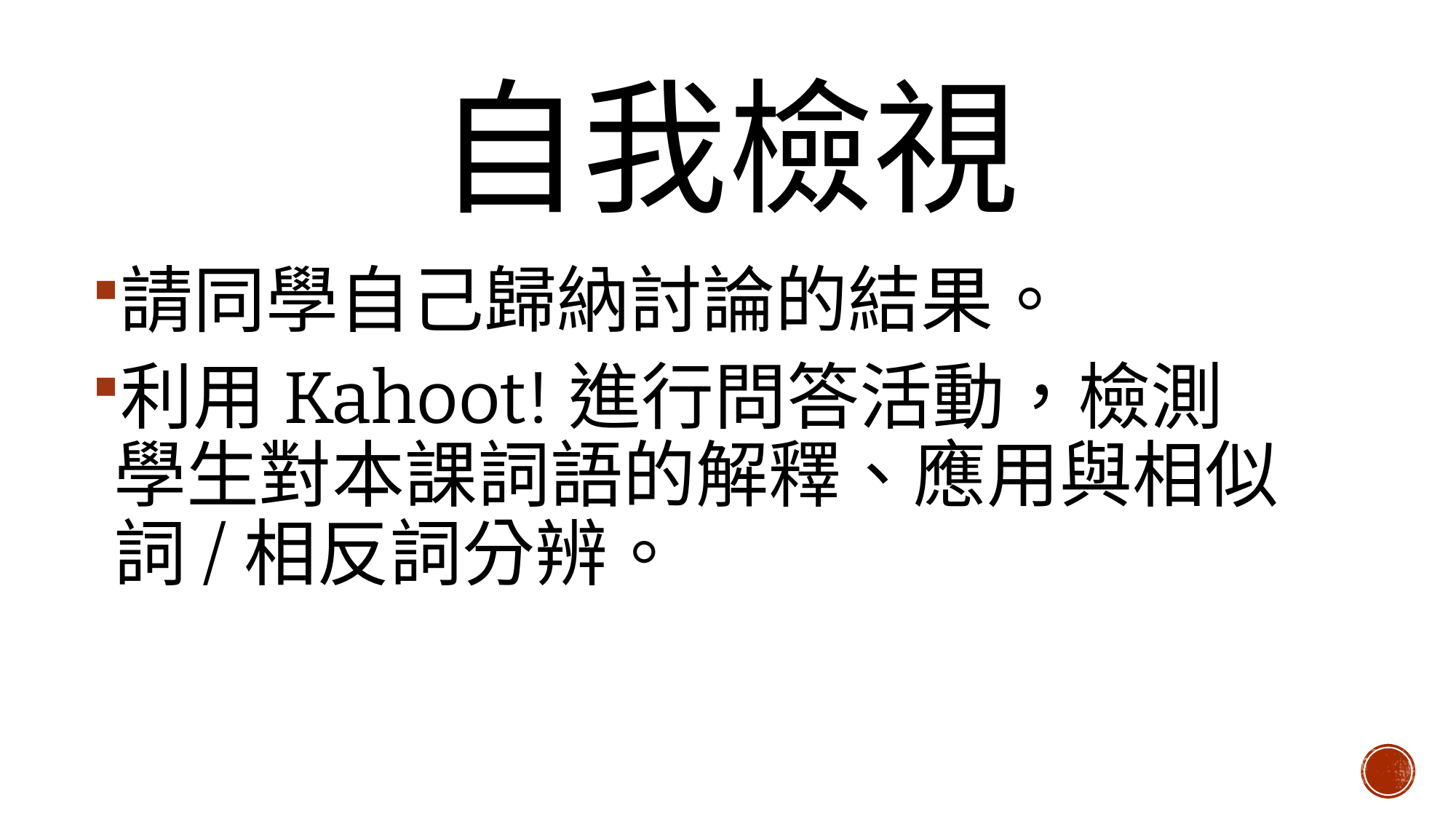

# 自我檢視
請同學自己歸納討論的結果。
利用Kahoot!進行問答活動，檢測學生對本課詞語的解釋、應用與相似詞/相反詞分辨。